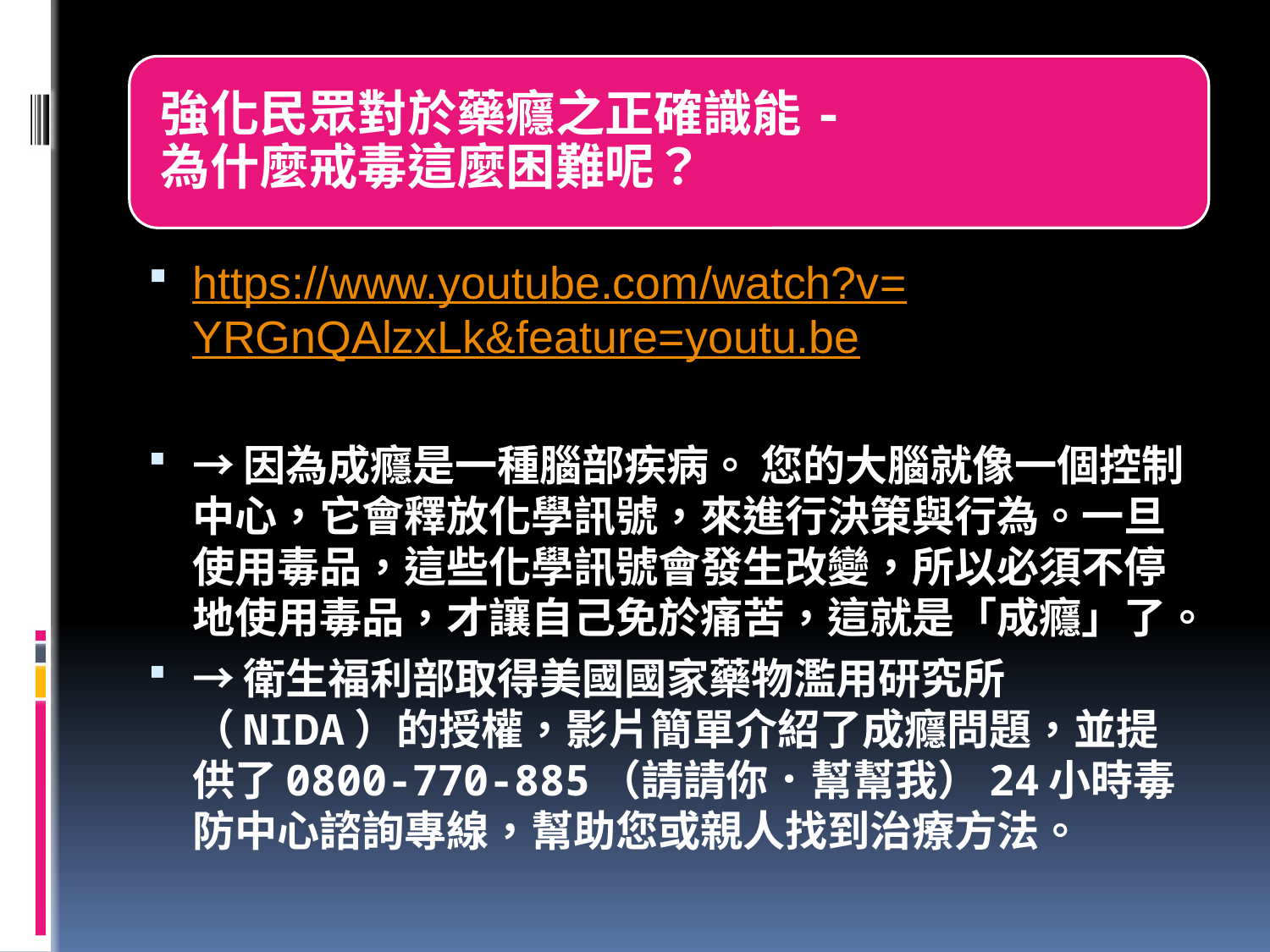

強化民眾對於藥癮之正確識能-
為什麼戒毒這麼困難呢？
https://www.youtube.com/watch?v=YRGnQAlzxLk&feature=youtu.be

→因為成癮是一種腦部疾病。 您的大腦就像一個控制中心，它會釋放化學訊號，來進行決策與行為。一旦使用毒品，這些化學訊號會發生改變，所以必須不停地使用毒品，才讓自己免於痛苦，這就是「成癮」了。
→衛生福利部取得美國國家藥物濫用研究所（NIDA）的授權，影片簡單介紹了成癮問題，並提供了0800-770-885（請請你．幫幫我）24小時毒防中心諮詢專線，幫助您或親人找到治療方法。